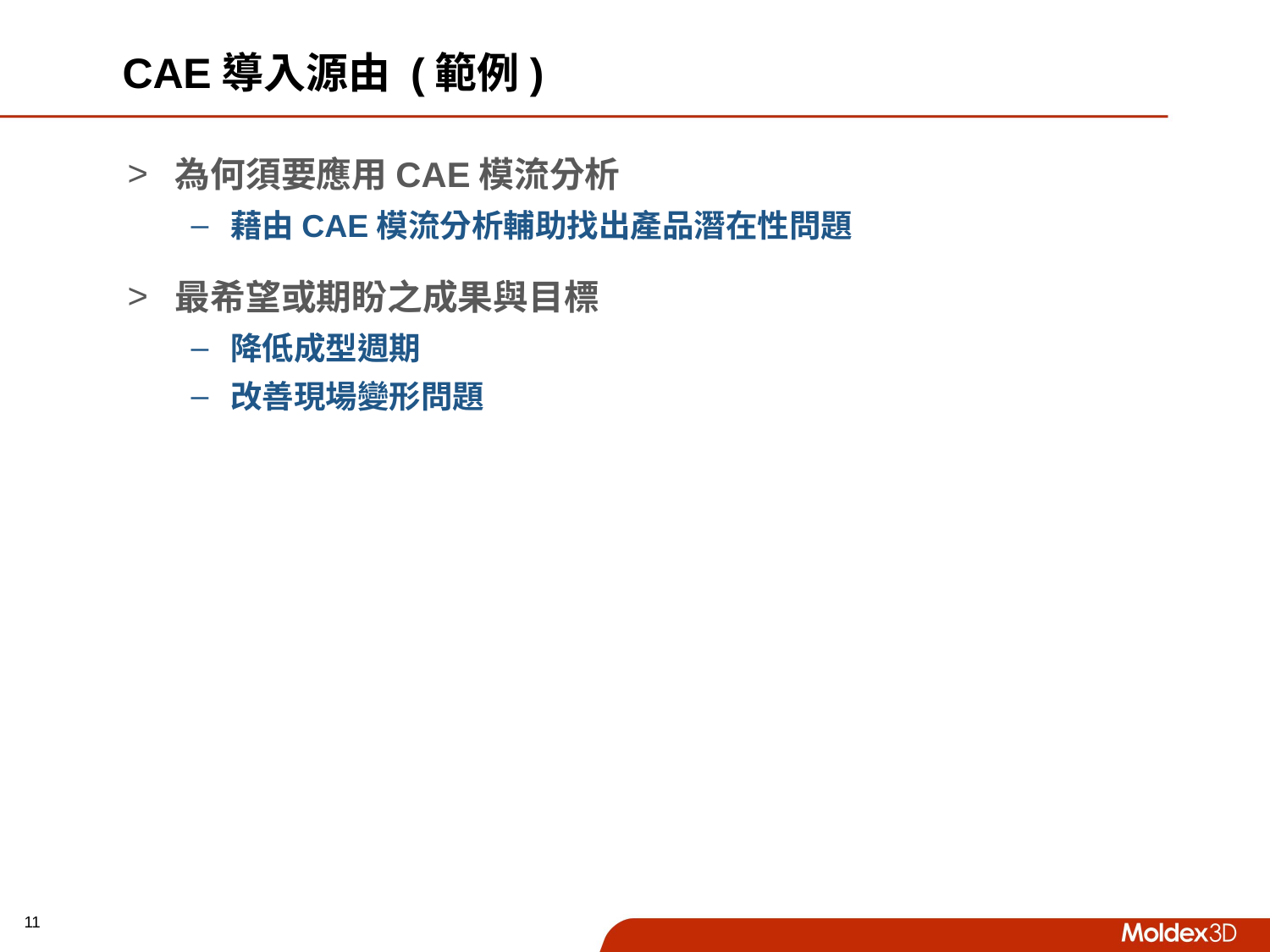

# CAE導入源由 (範例)
為何須要應用CAE模流分析
藉由CAE模流分析輔助找出產品潛在性問題
最希望或期盼之成果與目標
降低成型週期
改善現場變形問題